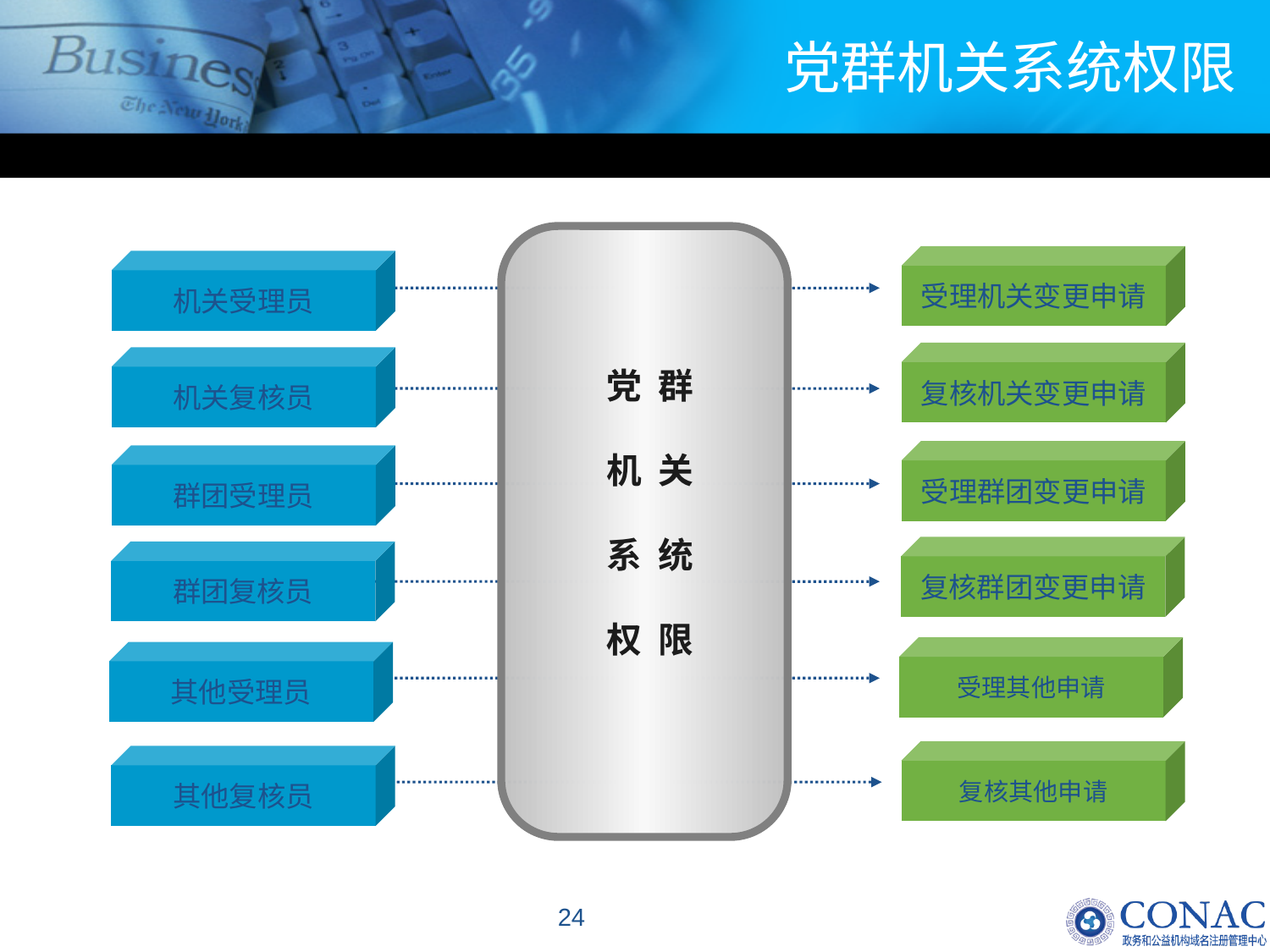

# 党群机关系统权限

受理机关变更申请
机关受理员

党  群

机  关

系  统

权  限
复核机关变更申请
机关复核员

受理群团变更申请
群团受理员

复核群团变更申请
群团复核员

受理其他申请
其他受理员

复核其他申请
其他复核员

24